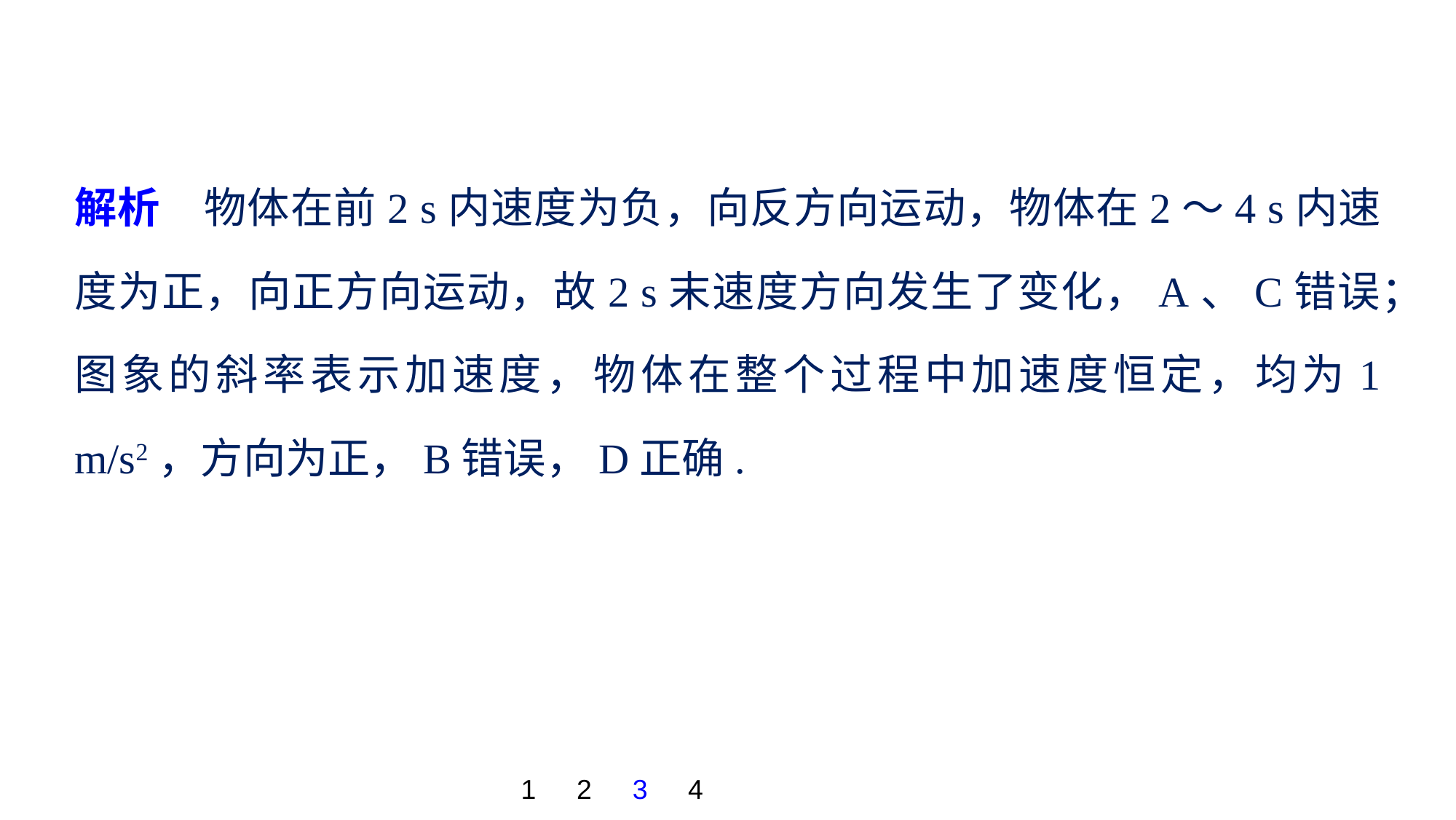

解析　物体在前2 s内速度为负，向反方向运动，物体在2～4 s内速度为正，向正方向运动，故2 s末速度方向发生了变化，A、C错误；
图象的斜率表示加速度，物体在整个过程中加速度恒定，均为1 m/s2，方向为正，B错误，D正确.
1
2
3
4